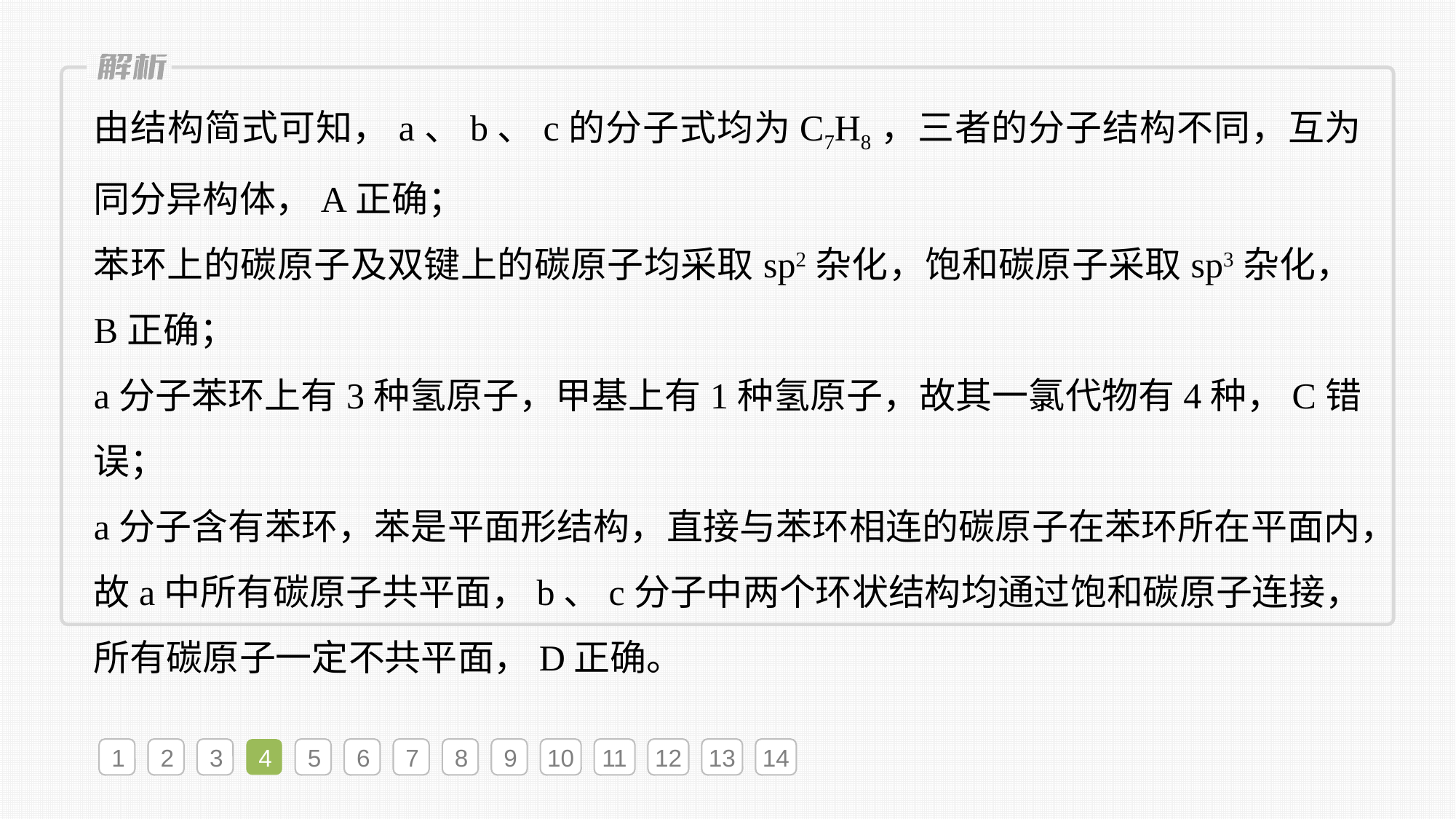

由结构简式可知，a、b、c的分子式均为C7H8，三者的分子结构不同，互为同分异构体，A正确；
苯环上的碳原子及双键上的碳原子均采取sp2杂化，饱和碳原子采取sp3杂化，B正确；
a分子苯环上有3种氢原子，甲基上有1种氢原子，故其一氯代物有4种，C错误；
a分子含有苯环，苯是平面形结构，直接与苯环相连的碳原子在苯环所在平面内，故a中所有碳原子共平面，b、c分子中两个环状结构均通过饱和碳原子连接，所有碳原子一定不共平面，D正确。
1
2
3
4
5
6
7
8
9
10
11
12
13
14